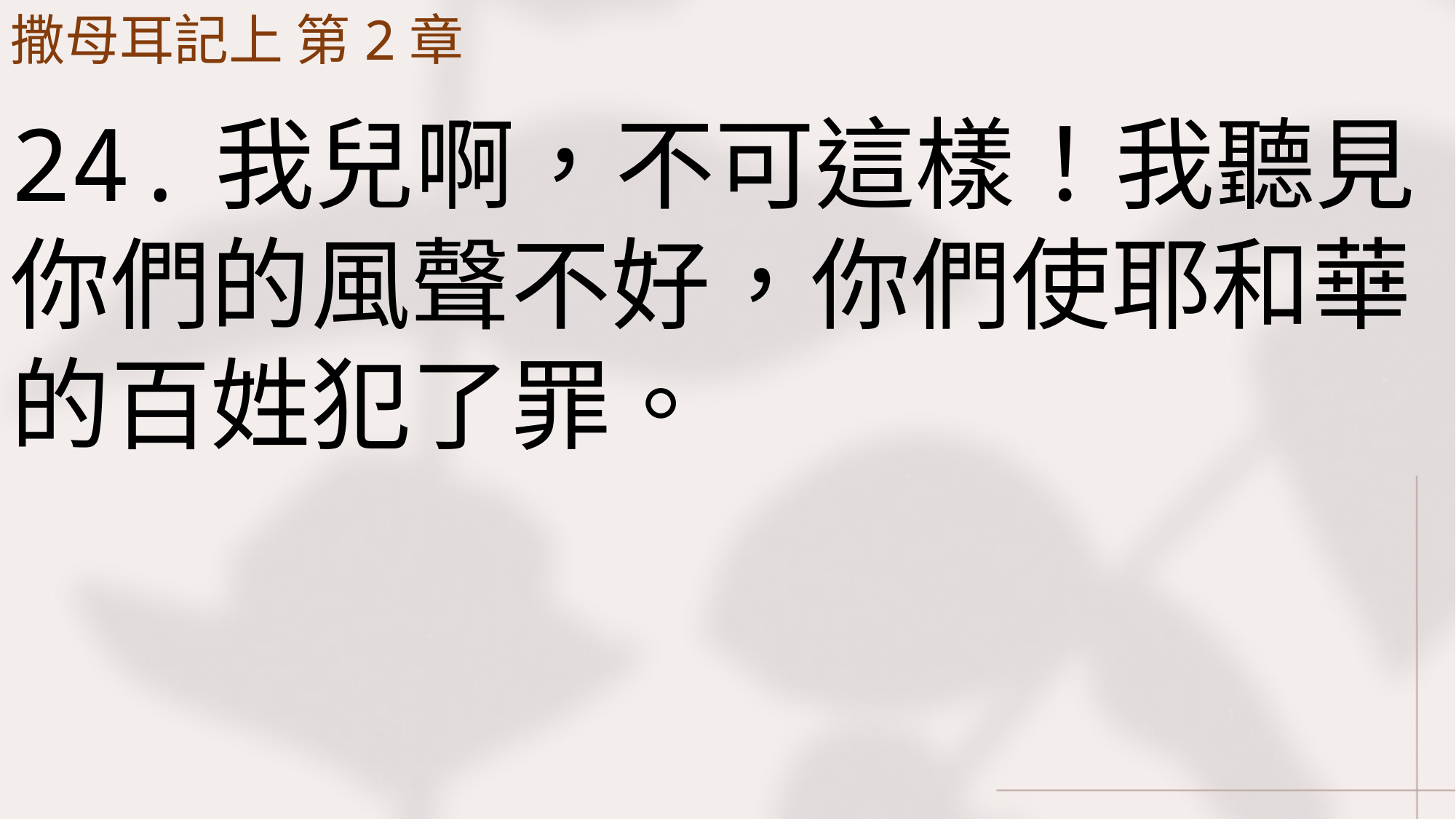

撒母耳記上 第2章
24.我兒啊，不可這樣！我聽見你們的風聲不好，你們使耶和華的百姓犯了罪。